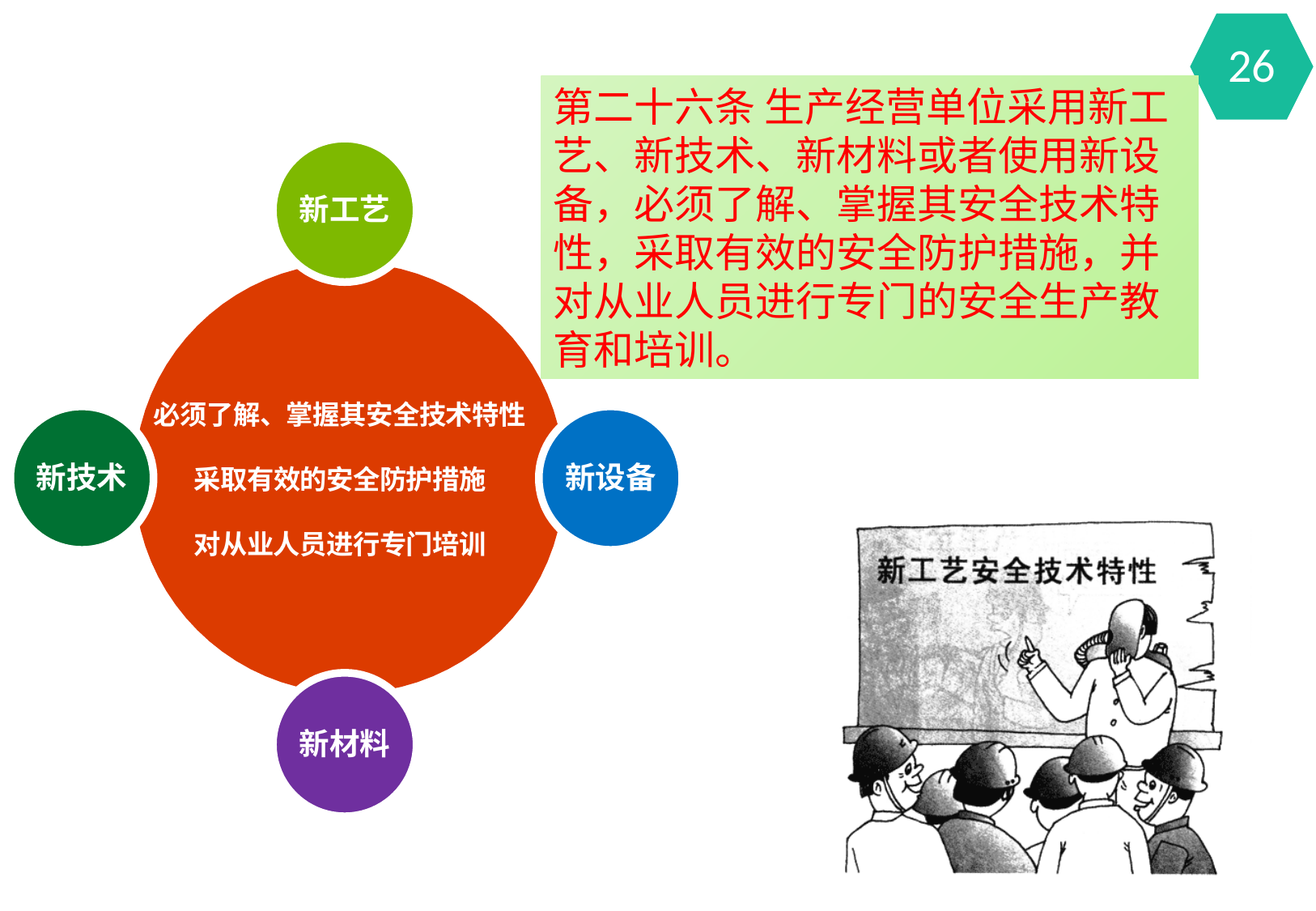

26
第二十六条 生产经营单位采用新工艺、新技术、新材料或者使用新设备，必须了解、掌握其安全技术特性，采取有效的安全防护措施，并对从业人员进行专门的安全生产教育和培训。

新工艺

必须了解、掌握其安全技术特性

新技术
新设备
采取有效的安全防护措施

对从业人员进行专门培训

新材料